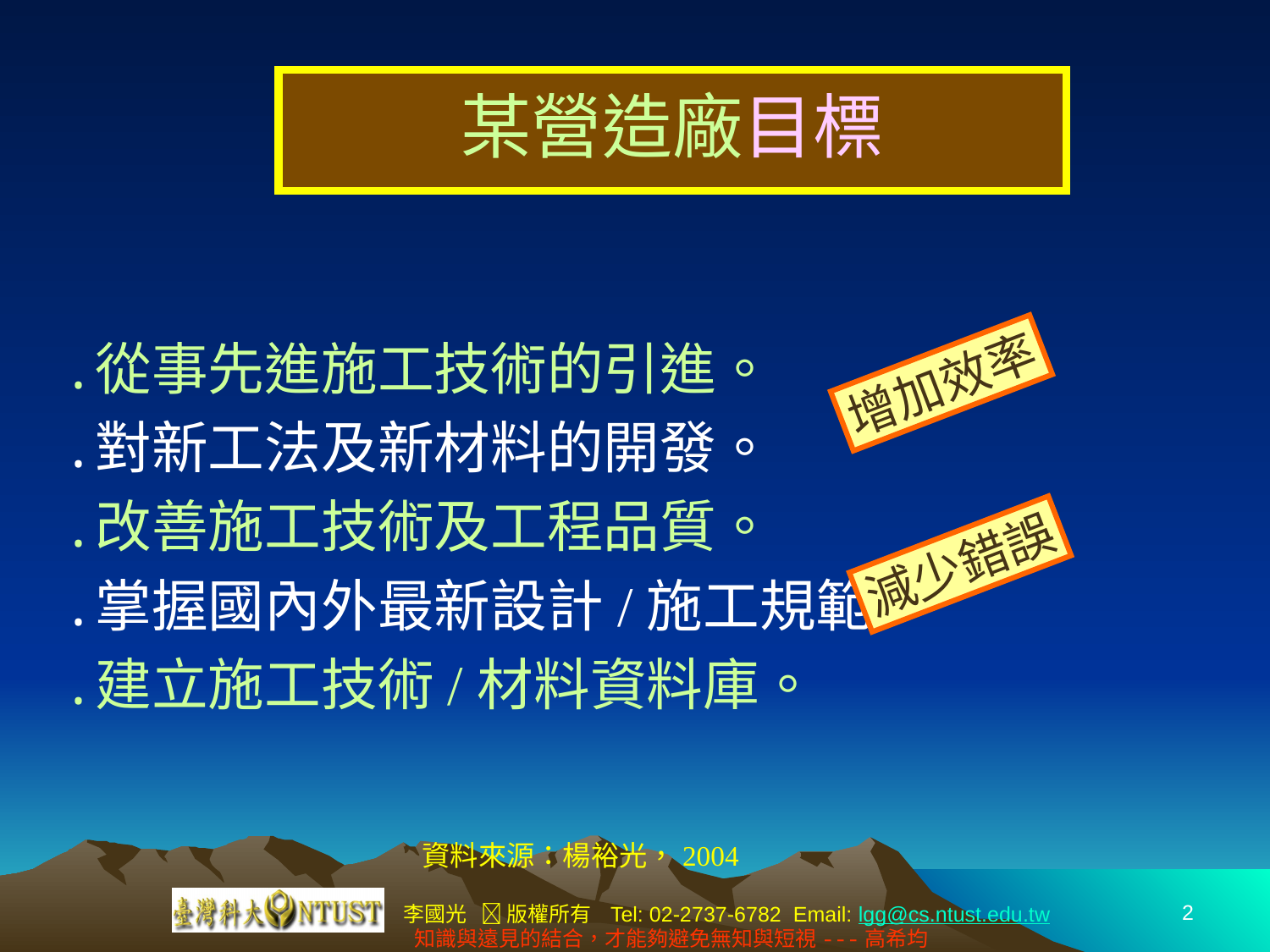

某營造廠目標
從事先進施工技術的引進。
對新工法及新材料的開發。
改善施工技術及工程品質。
掌握國內外最新設計/施工規範。
建立施工技術/材料資料庫。
增加效率
減少錯誤
資料來源：楊裕光，2004
2